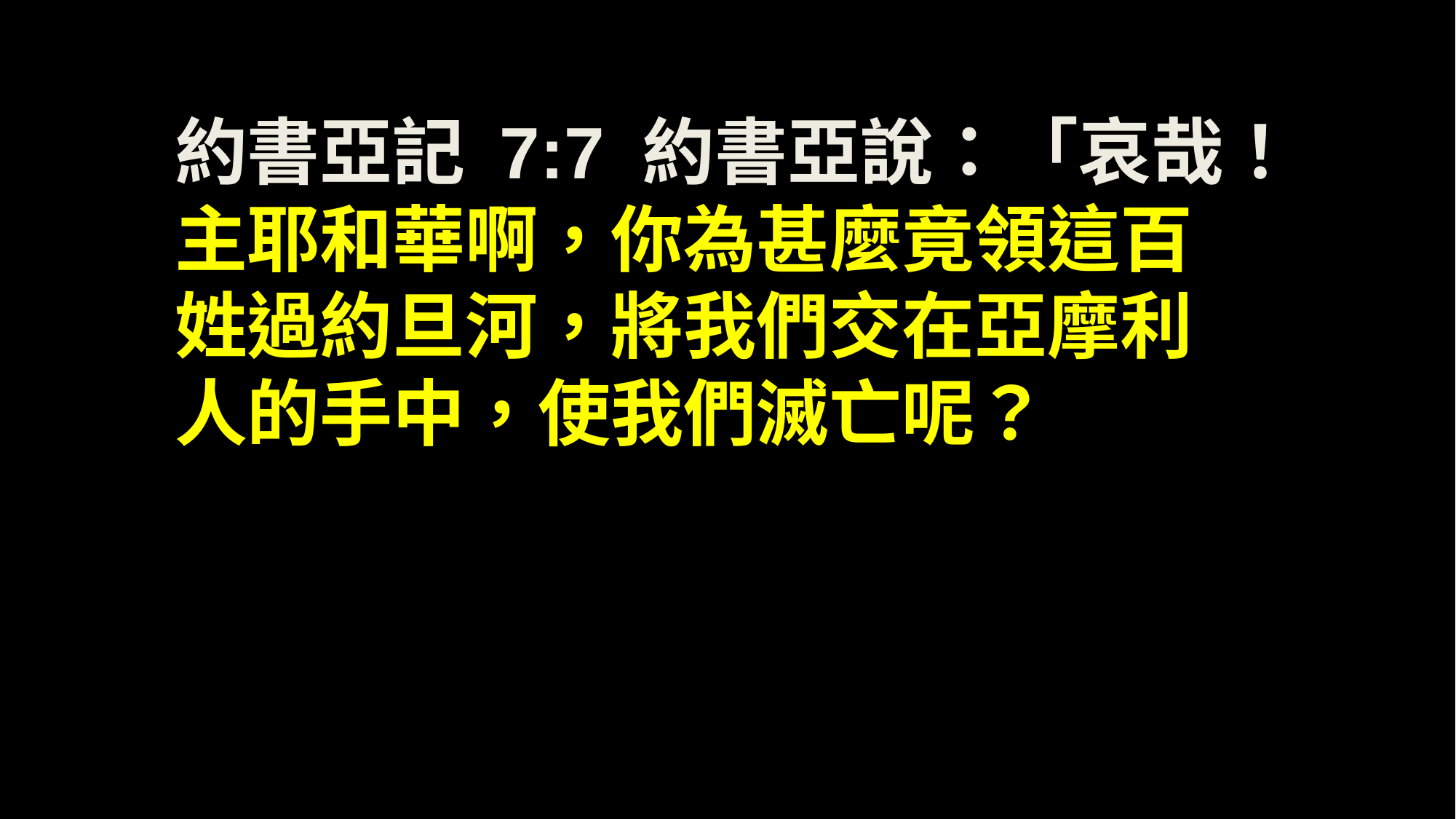

約書亞記 7:7 約書亞說：「哀哉！主耶和華啊，你為甚麼竟領這百姓過約旦河，將我們交在亞摩利人的手中，使我們滅亡呢？